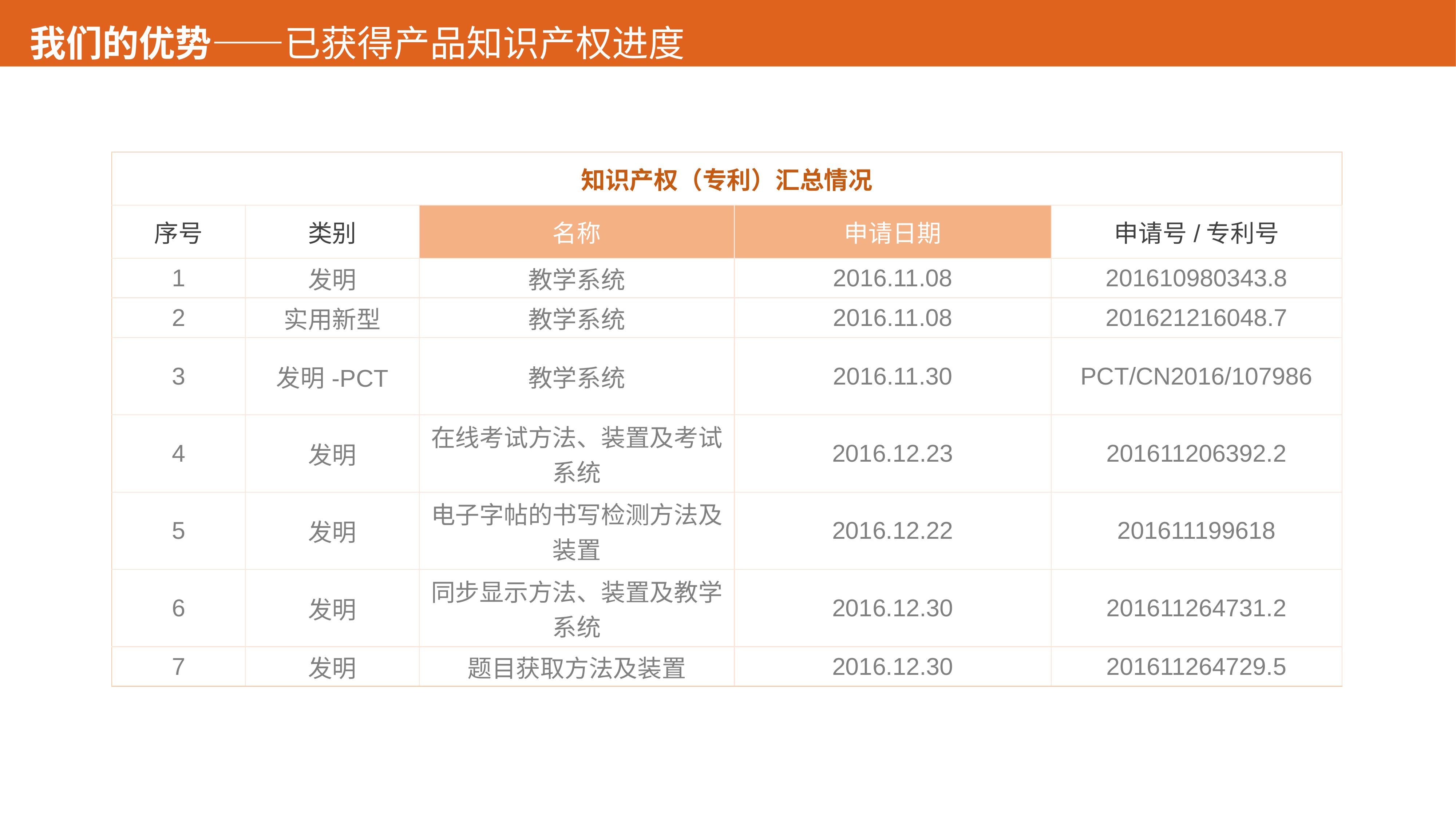

我们的优势——已获得产品知识产权进度
| 知识产权（专利）汇总情况 |  |  |  |  |
| --- | --- | --- | --- | --- |
| 序号 | 类别 | 名称 | 申请日期 | 申请号/专利号 |
| 1 | 发明 | 教学系统 | 2016.11.08 | 201610980343.8 |
| 2 | 实用新型 | 教学系统 | 2016.11.08 | 201621216048.7 |
| 3 | 发明-PCT | 教学系统 | 2016.11.30 | PCT/CN2016/107986 |
| 4 | 发明 | 在线考试方法、装置及考试系统 | 2016.12.23 | 201611206392.2 |
| 5 | 发明 | 电子字帖的书写检测方法及装置 | 2016.12.22 | 201611199618 |
| 6 | 发明 | 同步显示方法、装置及教学系统 | 2016.12.30 | 201611264731.2 |
| 7 | 发明 | 题目获取方法及装置 | 2016.12.30 | 201611264729.5 |